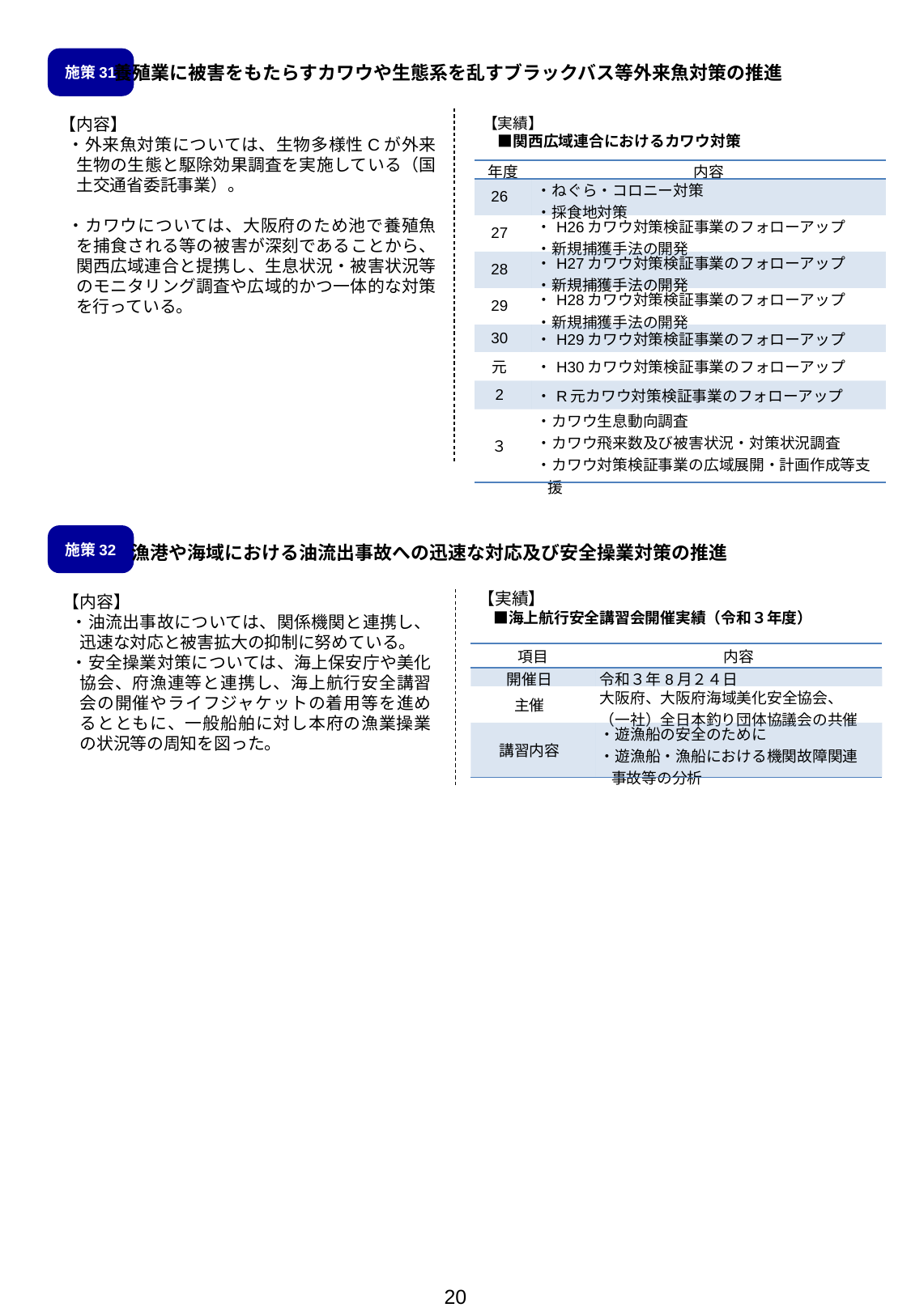

施策31
養殖業に被害をもたらすカワウや生態系を乱すブラックバス等外来魚対策の推進
【内容】
・外来魚対策については、生物多様性Cが外来生物の生態と駆除効果調査を実施している（国土交通省委託事業）。

・カワウについては、大阪府のため池で養殖魚を捕食される等の被害が深刻であることから、関西広域連合と提携し、生息状況・被害状況等のモニタリング調査や広域的かつ一体的な対策を行っている。

　【実績】
　　■関西広域連合におけるカワウ対策
| 年度 | 内容 |
| --- | --- |
| 26 | ・ねぐら・コロニー対策 ・採食地対策 |
| 27 | ・H26カワウ対策検証事業のフォローアップ ・新規捕獲手法の開発 |
| 28 | ・H27カワウ対策検証事業のフォローアップ ・新規捕獲手法の開発 |
| 29 | ・H28カワウ対策検証事業のフォローアップ ・新規捕獲手法の開発 |
| 30 | ・H29カワウ対策検証事業のフォローアップ |
| 元 | ・H30カワウ対策検証事業のフォローアップ |
| 2 | ・R元カワウ対策検証事業のフォローアップ |
| ３ | ・カワウ生息動向調査 ・カワウ飛来数及び被害状況・対策状況調査 ・カワウ対策検証事業の広域展開・計画作成等支援 |
施策32
漁港や海域における油流出事故への迅速な対応及び安全操業対策の推進
【実績】
　■海上航行安全講習会開催実績（令和３年度）
【内容】
・油流出事故については、関係機関と連携し、迅速な対応と被害拡大の抑制に努めている。
・安全操業対策については、海上保安庁や美化協会、府漁連等と連携し、海上航行安全講習会の開催やライフジャケットの着用等を進めるとともに、一般船舶に対し本府の漁業操業の状況等の周知を図った。

| 項目 | 内容 |
| --- | --- |
| 開催日 | 令和３年8月２４日 |
| 主催 | 大阪府、大阪府海域美化安全協会、 （一社）全日本釣り団体協議会の共催 |
| 講習内容 | ・遊漁船の安全のために ・遊漁船・漁船における機関故障関連事故等の分析 |
20